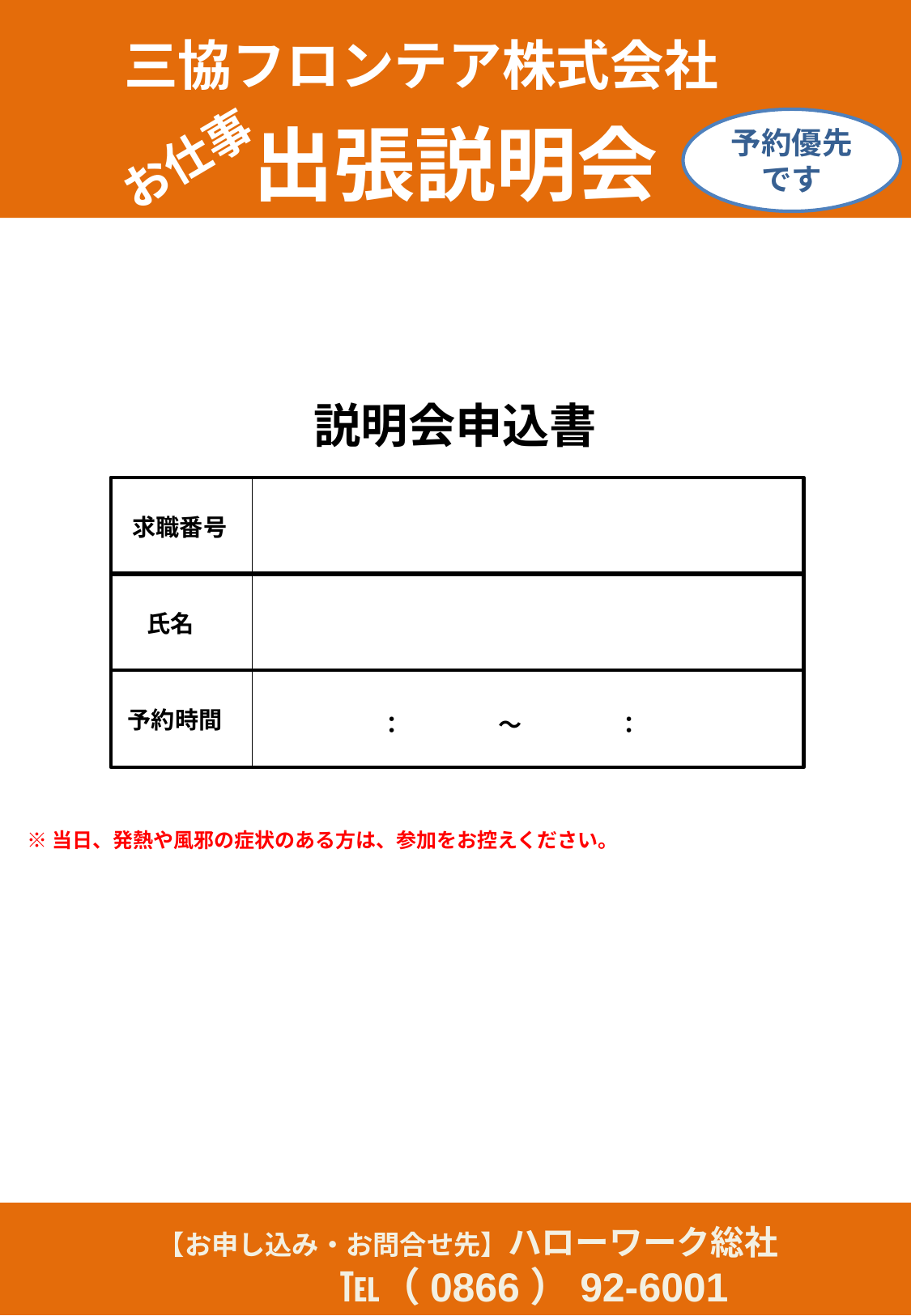

三協フロンテア株式会社
事業所名を記入してください。
出張説明会
予約優先です
お仕事

【注意】
必ず求人票と同じ内容になるように記載してください。

①募集職種→「職種」欄
②事業内容→「事業内容」欄
③求人番号→「求人番号」欄
④所在地→「所在地」欄
⑤勤務地→「就業場所」欄
⑥対象者→「年齢」欄
　　　　　　　　※求人票で年齢制限があれば記載してください。
説明会申込書

求職番号

氏名

予約時間
：　　　　～　　　　：
※当日、発熱や風邪の症状のある方は、参加をお控えください。

フリースペースです。
貴社のPRに利用ください。

【お申し込み・お問合せ先】ハローワーク総社
　℡（0866）92-6001